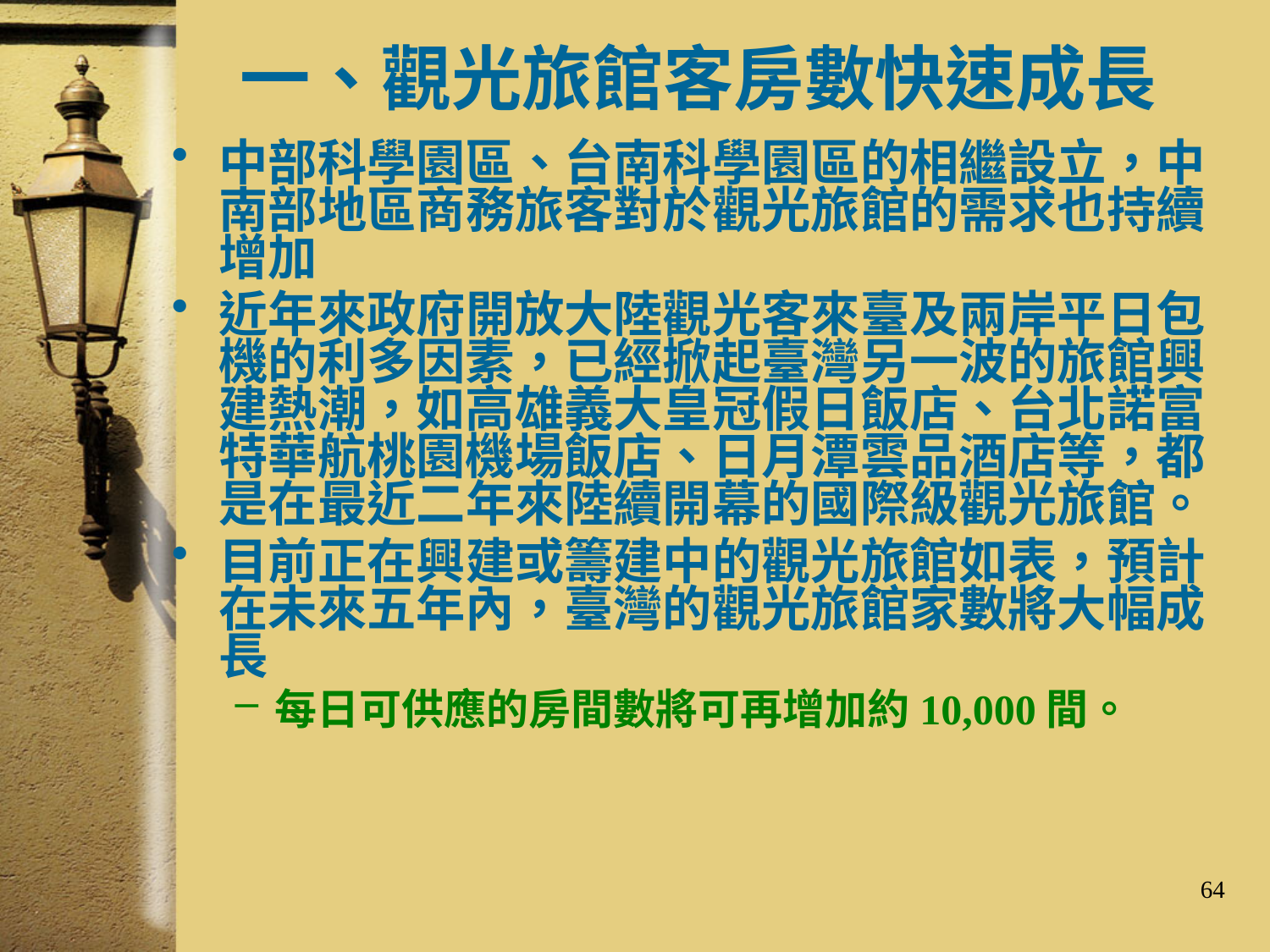

# 一、觀光旅館客房數快速成長
中部科學園區、台南科學園區的相繼設立，中南部地區商務旅客對於觀光旅館的需求也持續增加
近年來政府開放大陸觀光客來臺及兩岸平日包機的利多因素，已經掀起臺灣另一波的旅館興建熱潮，如高雄義大皇冠假日飯店、台北諾富特華航桃園機場飯店、日月潭雲品酒店等，都是在最近二年來陸續開幕的國際級觀光旅館。
目前正在興建或籌建中的觀光旅館如表，預計在未來五年內，臺灣的觀光旅館家數將大幅成長
每日可供應的房間數將可再增加約10,000間。
64